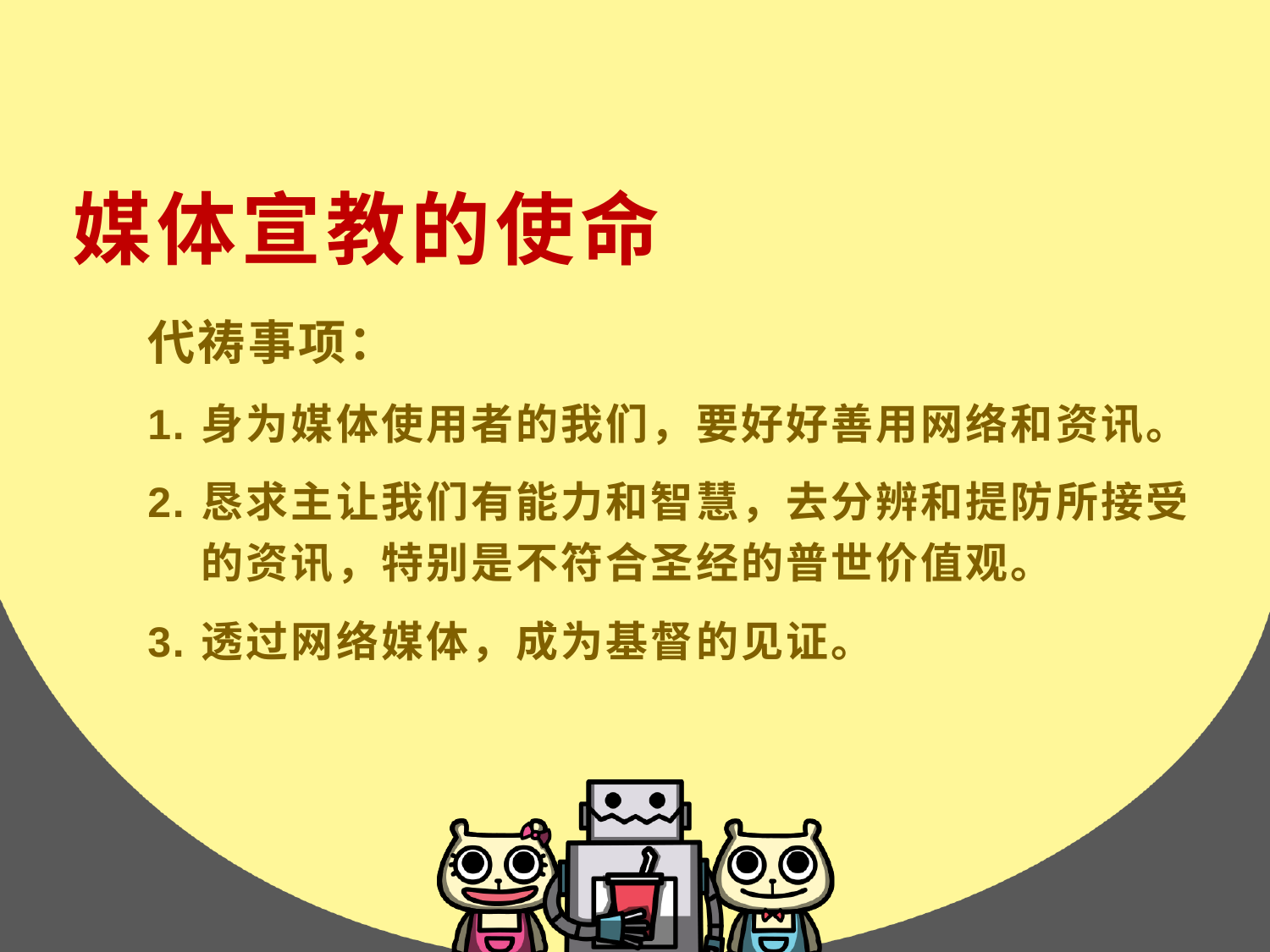

媒体宣教的使命
代祷事项：
身为媒体使用者的我们，要好好善用网络和资讯。
恳求主让我们有能力和智慧，去分辨和提防所接受的资讯，特别是不符合圣经的普世价值观。
透过网络媒体，成为基督的见证。